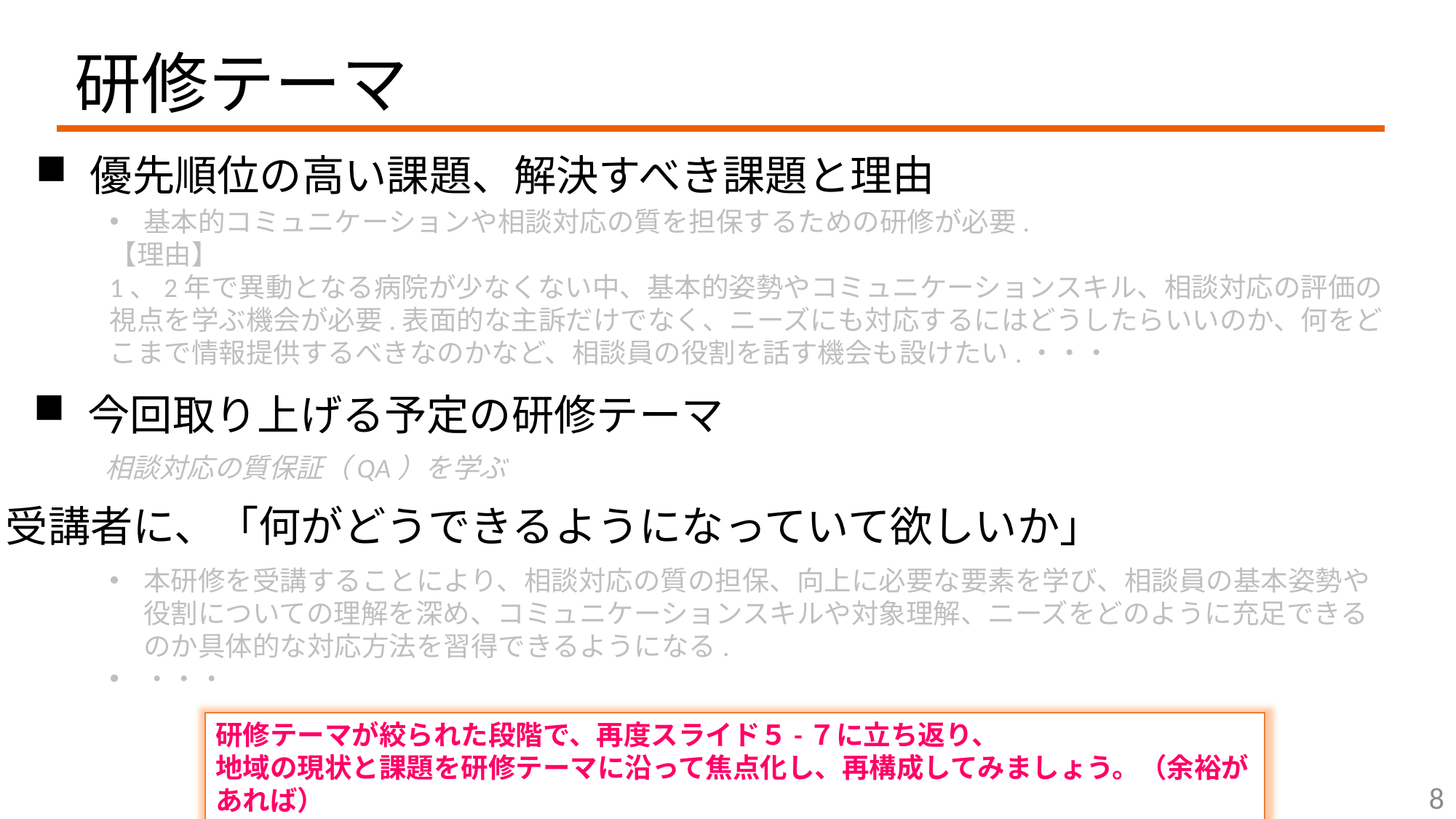

# 研修テーマ
優先順位の高い課題、解決すべき課題と理由
基本的コミュニケーションや相談対応の質を担保するための研修が必要.
【理由】
1、2年で異動となる病院が少なくない中、基本的姿勢やコミュニケーションスキル、相談対応の評価の視点を学ぶ機会が必要.表面的な主訴だけでなく、ニーズにも対応するにはどうしたらいいのか、何をどこまで情報提供するべきなのかなど、相談員の役割を話す機会も設けたい.・・・
今回取り上げる予定の研修テーマ
相談対応の質保証（QA）を学ぶ
受講者に、「何がどうできるようになっていて欲しいか」
本研修を受講することにより、相談対応の質の担保、向上に必要な要素を学び、相談員の基本姿勢や役割についての理解を深め、コミュニケーションスキルや対象理解、ニーズをどのように充足できるのか具体的な対応方法を習得できるようになる.
・・・
研修テーマが絞られた段階で、再度スライド５-７に立ち返り、
地域の現状と課題を研修テーマに沿って焦点化し、再構成してみましょう。（余裕があれば）
8